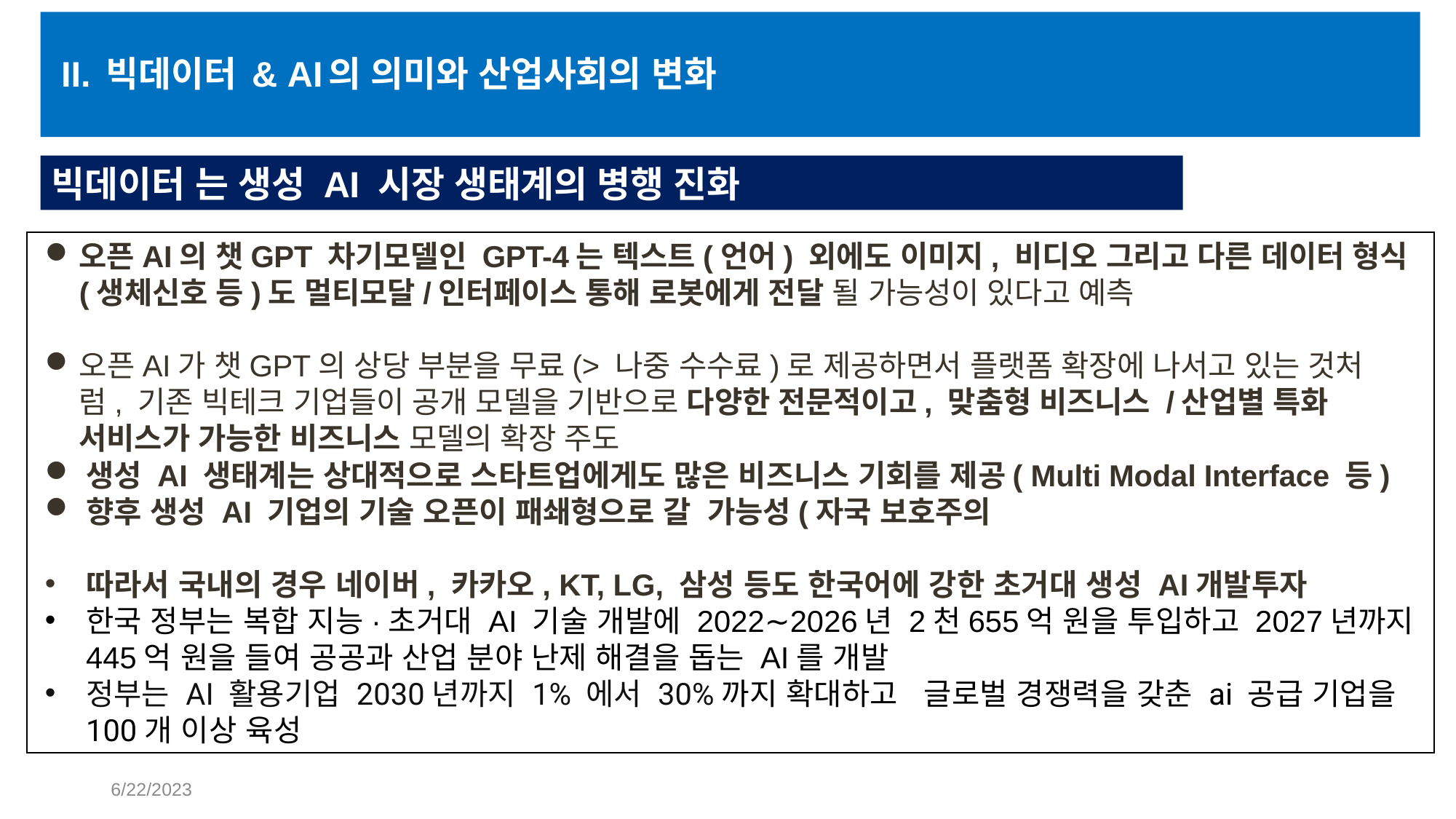

II. 빅데이터 & AI의 의미와 산업사회의 변화
빅데이터 는 생성 AI 시장 생태계의 병행 진화
오픈AI의 챗GPT 차기모델인 GPT-4는 텍스트(언어) 외에도 이미지, 비디오 그리고 다른 데이터 형식(생체신호 등)도 멀티모달/인터페이스 통해 로봇에게 전달 될 가능성이 있다고 예측

오픈AI가 챗GPT의 상당 부분을 무료(> 나중 수수료)로 제공하면서 플랫폼 확장에 나서고 있는 것처럼, 기존 빅테크 기업들이 공개 모델을 기반으로 다양한 전문적이고, 맞춤형 비즈니스 /산업별 특화 서비스가 가능한 비즈니스 모델의 확장 주도
생성 AI 생태계는 상대적으로 스타트업에게도 많은 비즈니스 기회를 제공( Multi Modal Interface 등)
향후 생성 AI 기업의 기술 오픈이 패쇄형으로 갈  가능성(자국 보호주의

따라서 국내의 경우 네이버, 카카오, KT, LG, 삼성 등도 한국어에 강한 초거대 생성 AI개발투자
한국 정부는 복합 지능·초거대 AI 기술 개발에 2022∼2026년 2천655억 원을 투입하고 2027년까지 445억 원을 들여 공공과 산업 분야 난제 해결을 돕는 AI를 개발
정부는 AI 활용기업 2030년까지 1% 에서 30%까지 확대하고   글로벌 경쟁력을 갖춘 ai 공급 기업을 100개 이상 육성
6/22/2023